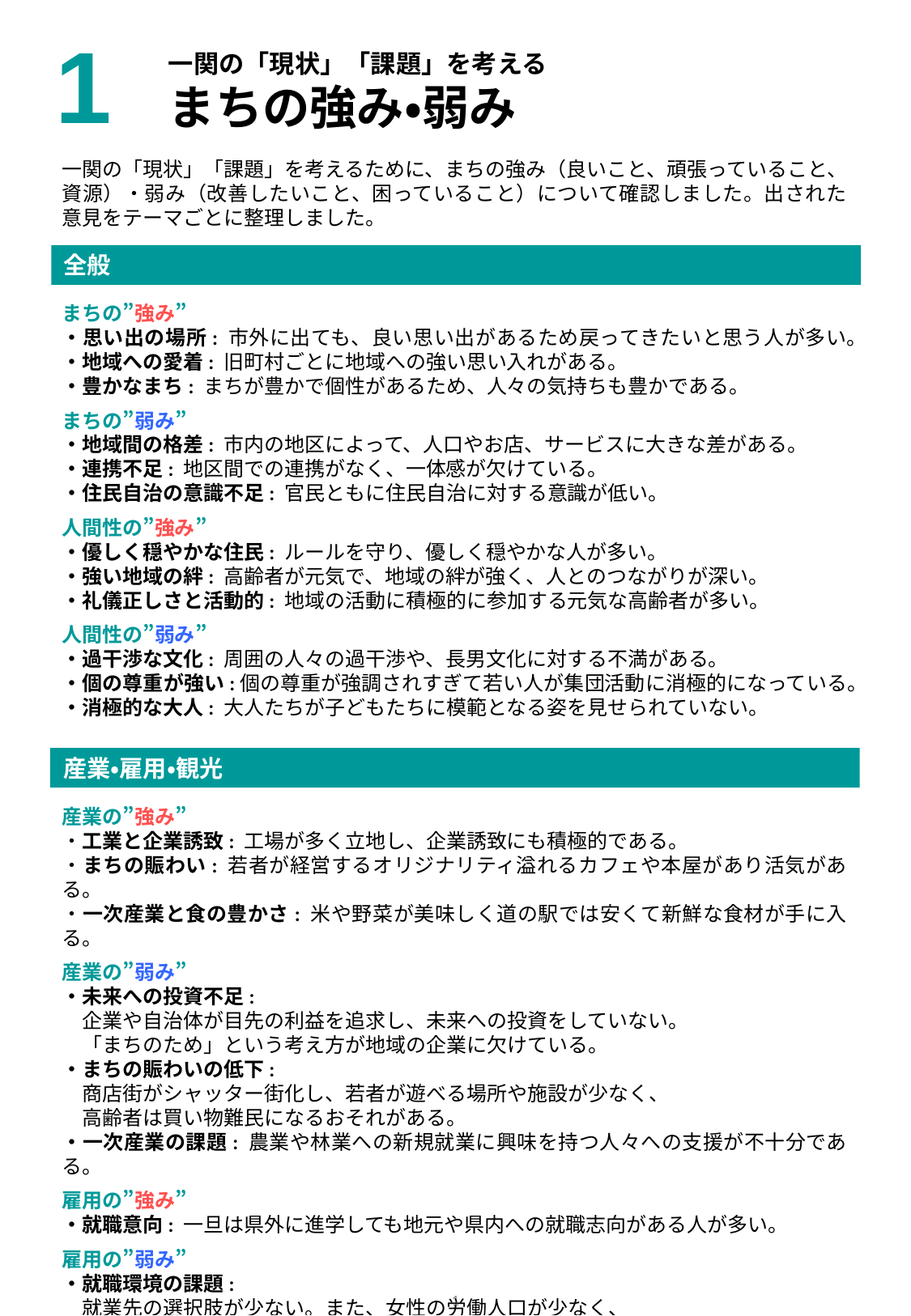

1
一関の「現状」「課題」を考える
まちの強み・弱み
一関の「現状」「課題」を考えるために、まちの強み（良いこと、頑張っていること、資源）・弱み（改善したいこと、困っていること）について確認しました。出された意見をテーマごとに整理しました。
全般

まちの”強み”
・思い出の場所: 市外に出ても、良い思い出があるため戻ってきたいと思う人が多い。
・地域への愛着: 旧町村ごとに地域への強い思い入れがある。
・豊かなまち: まちが豊かで個性があるため、人々の気持ちも豊かである。
まちの”弱み”
・地域間の格差: 市内の地区によって、人口やお店、サービスに大きな差がある。
・連携不足: 地区間での連携がなく、一体感が欠けている。
・住民自治の意識不足: 官民ともに住民自治に対する意識が低い。
人間性の”強み”
・優しく穏やかな住民: ルールを守り、優しく穏やかな人が多い。
・強い地域の絆: 高齢者が元気で、地域の絆が強く、人とのつながりが深い。
・礼儀正しさと活動的: 地域の活動に積極的に参加する元気な高齢者が多い。
人間性の”弱み”
・過干渉な文化: 周囲の人々の過干渉や、長男文化に対する不満がある。
・個の尊重が強い:個の尊重が強調されすぎて若い人が集団活動に消極的になっている。
・消極的な大人: 大人たちが子どもたちに模範となる姿を見せられていない。
産業・雇用・観光

産業の”強み”
・工業と企業誘致: 工場が多く立地し、企業誘致にも積極的である。
・まちの賑わい: 若者が経営するオリジナリティ溢れるカフェや本屋があり活気がある。
・一次産業と食の豊かさ: 米や野菜が美味しく道の駅では安くて新鮮な食材が手に入る。
産業の”弱み”
・未来への投資不足:
　企業や自治体が目先の利益を追求し、未来への投資をしていない。
　「まちのため」という考え方が地域の企業に欠けている。
・まちの賑わいの低下:
　商店街がシャッター街化し、若者が遊べる場所や施設が少なく、
　高齢者は買い物難民になるおそれがある。
・一次産業の課題: 農業や林業への新規就業に興味を持つ人々への支援が不十分である。
雇用の”強み”
・就職意向: 一旦は県外に進学しても地元や県内への就職志向がある人が多い。
雇用の”弱み”
・就職環境の課題:
　就業先の選択肢が少ない。また、女性の労働人口が少なく、
    福祉施設職員の賃金が安いことも課題となっている。
1